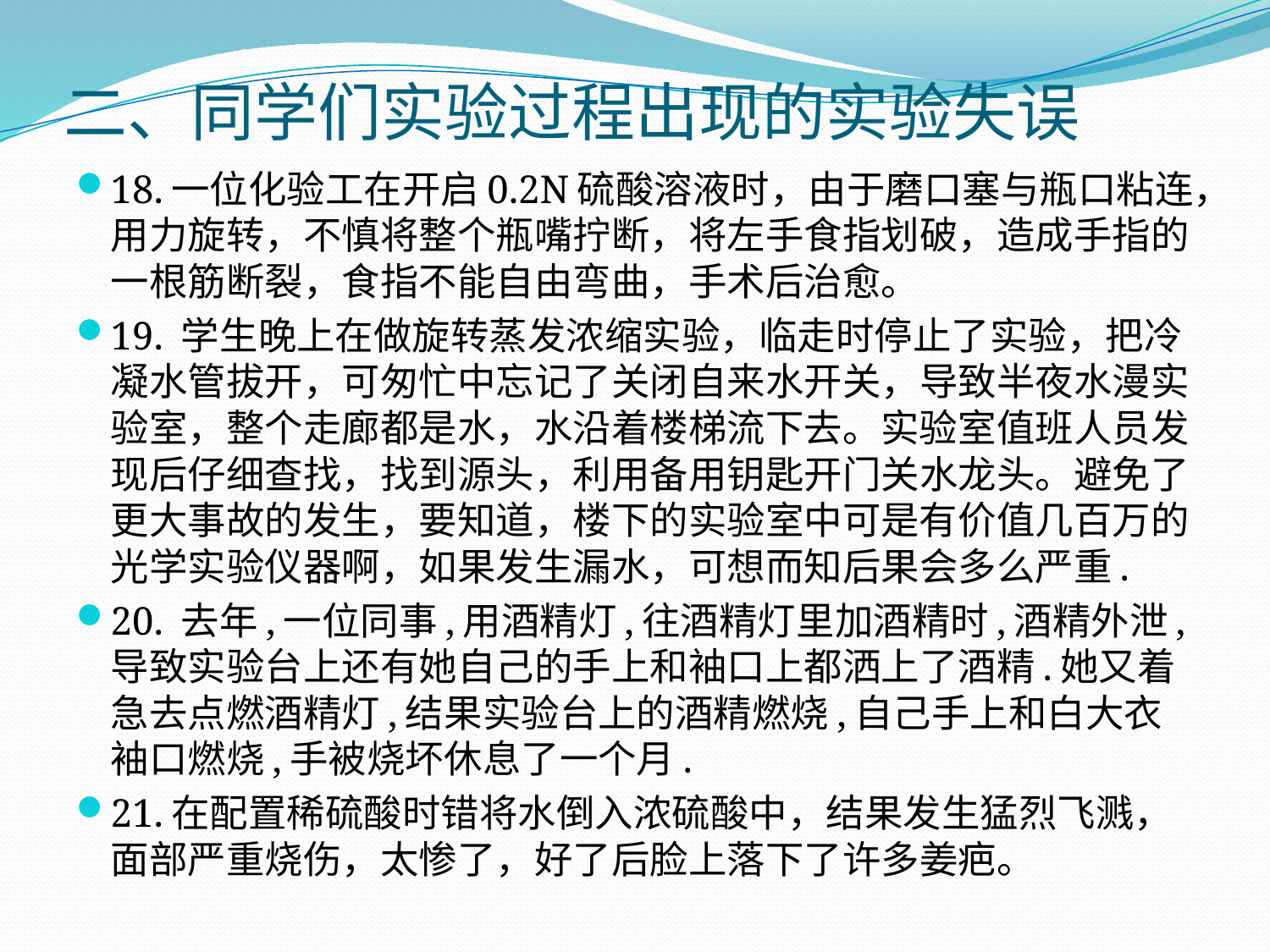

# 二、同学们实验过程出现的实验失误
18.一位化验工在开启0.2N硫酸溶液时，由于磨口塞与瓶口粘连，用力旋转，不慎将整个瓶嘴拧断，将左手食指划破，造成手指的一根筋断裂，食指不能自由弯曲，手术后治愈。
19. 学生晚上在做旋转蒸发浓缩实验，临走时停止了实验，把冷凝水管拔开，可匆忙中忘记了关闭自来水开关，导致半夜水漫实验室，整个走廊都是水，水沿着楼梯流下去。实验室值班人员发现后仔细查找，找到源头，利用备用钥匙开门关水龙头。避免了更大事故的发生，要知道，楼下的实验室中可是有价值几百万的光学实验仪器啊，如果发生漏水，可想而知后果会多么严重.
20. 去年,一位同事,用酒精灯,往酒精灯里加酒精时,酒精外泄,导致实验台上还有她自己的手上和袖口上都洒上了酒精.她又着急去点燃酒精灯,结果实验台上的酒精燃烧,自己手上和白大衣袖口燃烧,手被烧坏休息了一个月.
21.在配置稀硫酸时错将水倒入浓硫酸中，结果发生猛烈飞溅，面部严重烧伤，太惨了，好了后脸上落下了许多姜疤。